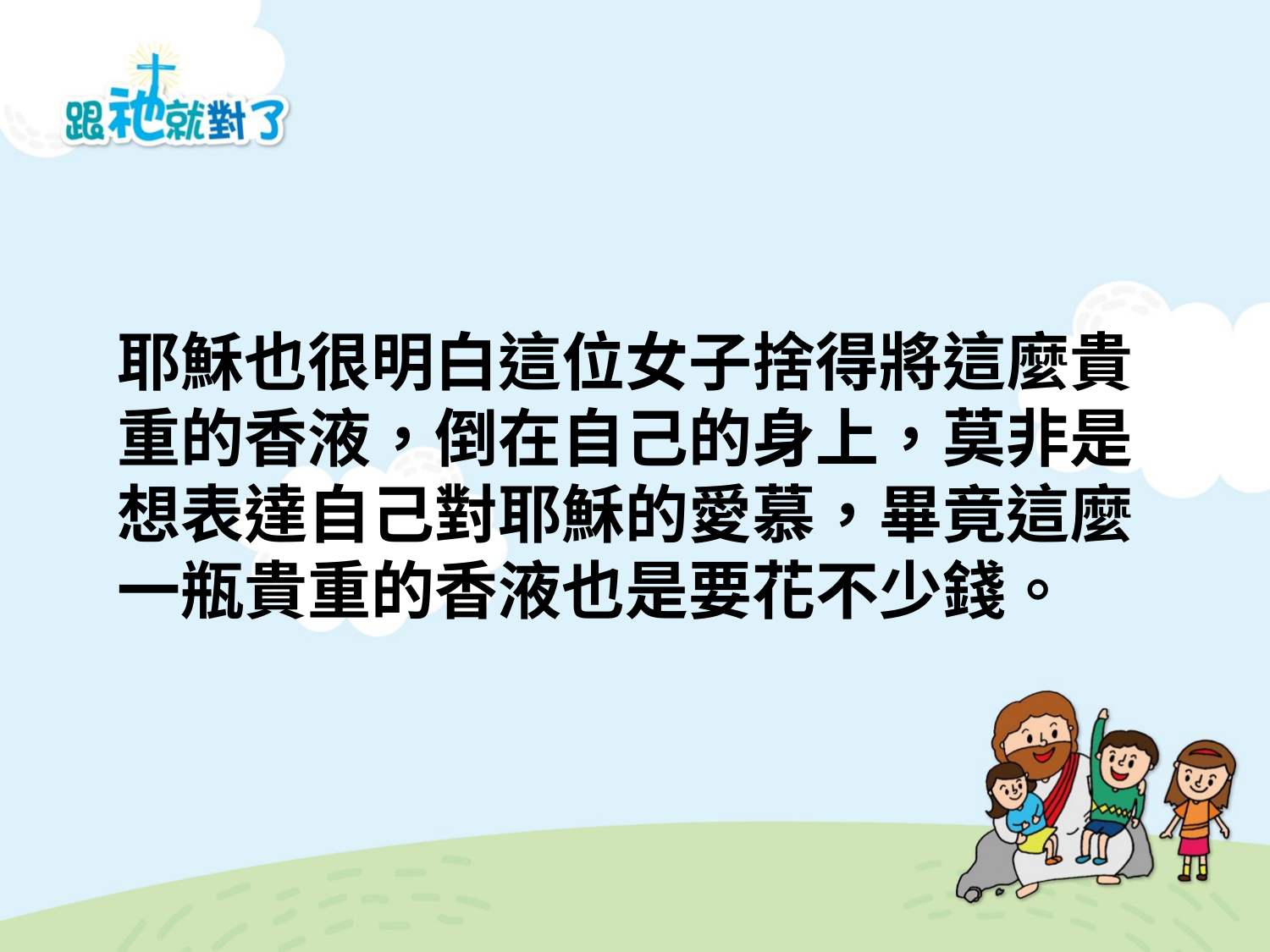

耶穌也很明白這位女子捨得將這麼貴重的香液，倒在自己的身上，莫非是想表達自己對耶穌的愛慕，畢竟這麼一瓶貴重的香液也是要花不少錢。